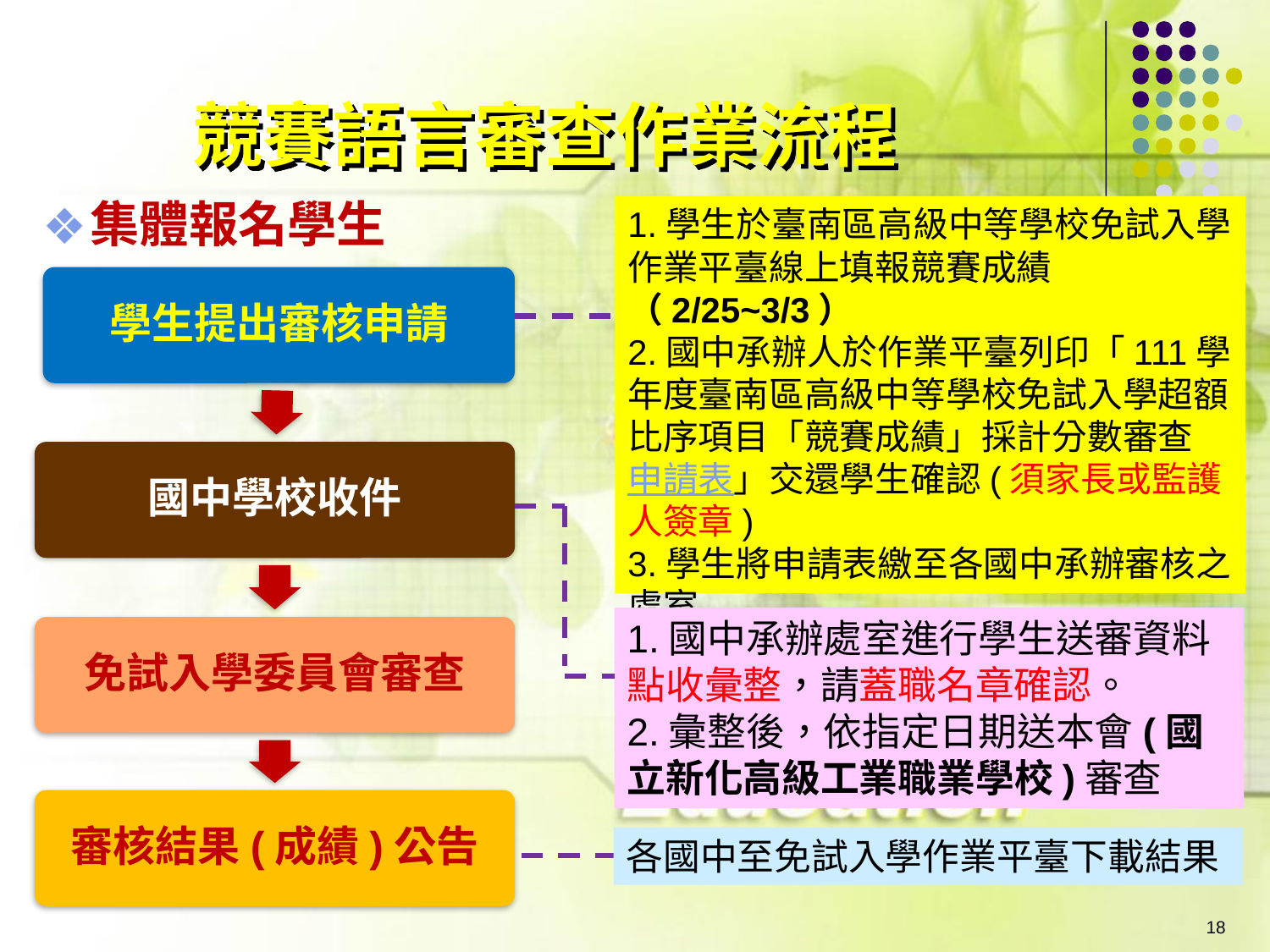

# 競賽語言審查作業流程
集體報名學生

1.學生於臺南區高級中等學校免試入學作業平臺線上填報競賽成績（2/25~3/3）
2.國中承辦人於作業平臺列印「111學年度臺南區高級中等學校免試入學超額比序項目「競賽成績」採計分數審查申請表」交還學生確認(須家長或監護人簽章)
3.學生將申請表繳至各國中承辦審核之處室

學生提出審核申請

國中學校收件

免試入學委員會審查

審核結果(成績)公告
1.國中承辦處室進行學生送審資料點收彙整，請蓋職名章確認。
2.彙整後，依指定日期送本會(國立新化高級工業職業學校)審查
各國中至免試入學作業平臺下載結果
18